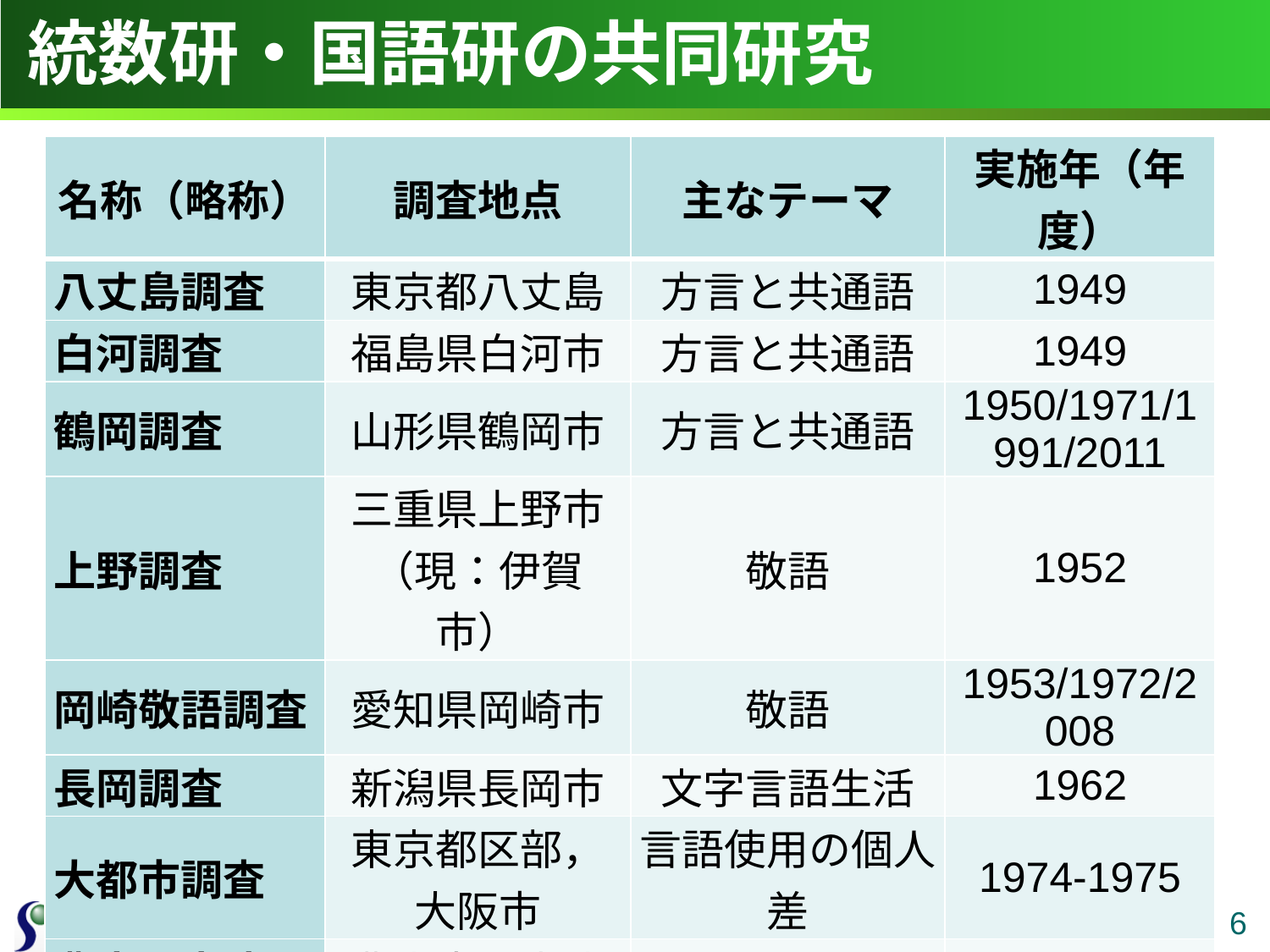

# 統数研・国語研の共同研究
| 名称（略称） | 調査地点 | 主なテーマ | 実施年（年度） |
| --- | --- | --- | --- |
| 八丈島調査 | 東京都八丈島 | 方言と共通語 | 1949 |
| 白河調査 | 福島県白河市 | 方言と共通語 | 1949 |
| 鶴岡調査 | 山形県鶴岡市 | 方言と共通語 | 1950/1971/1991/2011 |
| 上野調査 | 三重県上野市（現：伊賀市） | 敬語 | 1952 |
| 岡崎敬語調査 | 愛知県岡崎市 | 敬語 | 1953/1972/2008 |
| 長岡調査 | 新潟県長岡市 | 文字言語生活 | 1962 |
| 大都市調査 | 東京都区部，大阪市 | 言語使用の個人差 | 1974-1975 |
| 豊中・宮津・豊岡調査 | 豊中市，宮津市，豊岡市 | 場面と場面意識 | 1983-1984 |
6